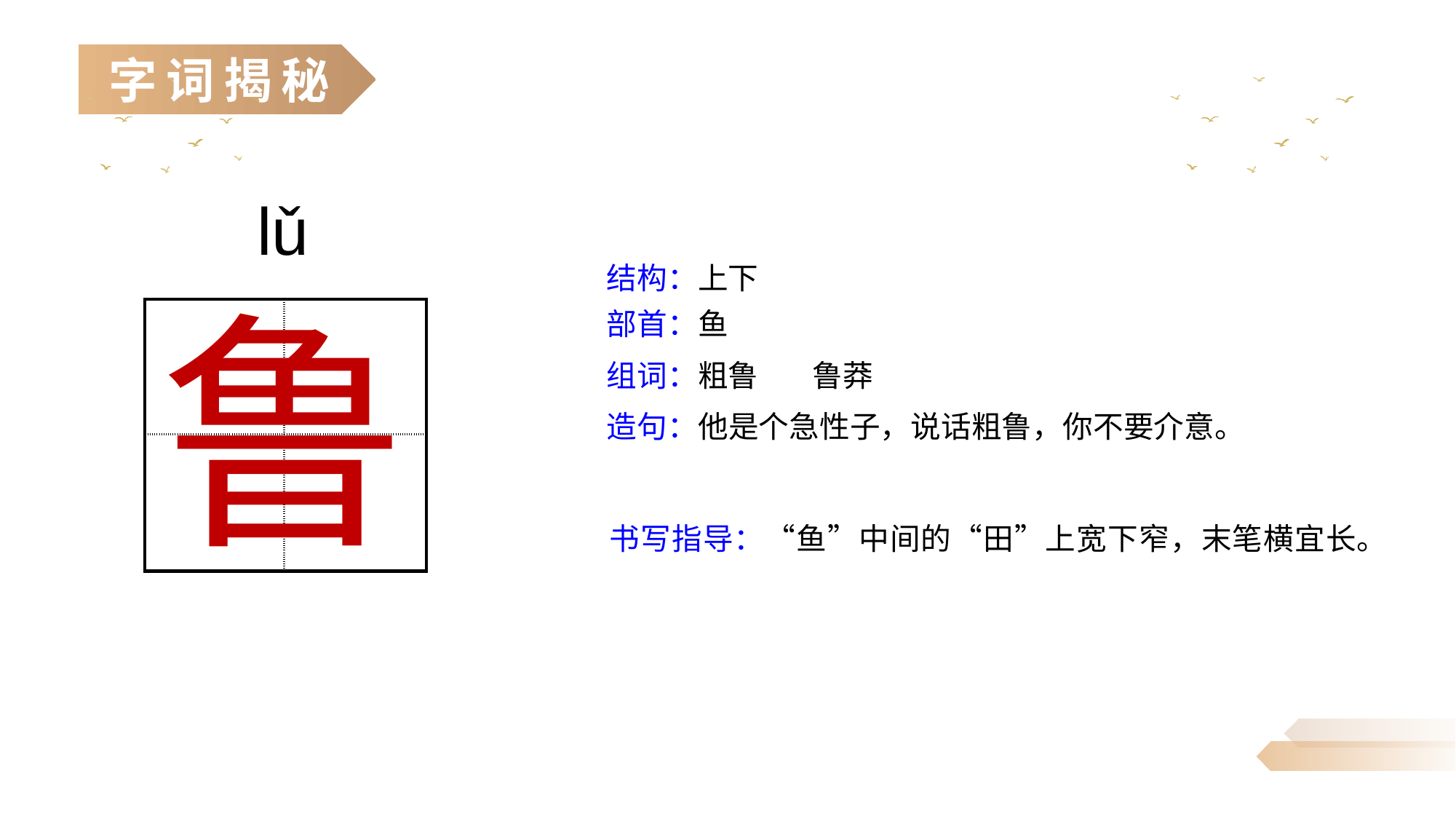

lǔ
结构：上下
鲁
|  |  |
| --- | --- |
|  |  |
部首：鱼
组词：粗鲁        鲁莽

造句：他是个急性子，说话粗鲁，你不要介意。
书写指导：“鱼”中间的“田”上宽下窄，末笔横宜长。